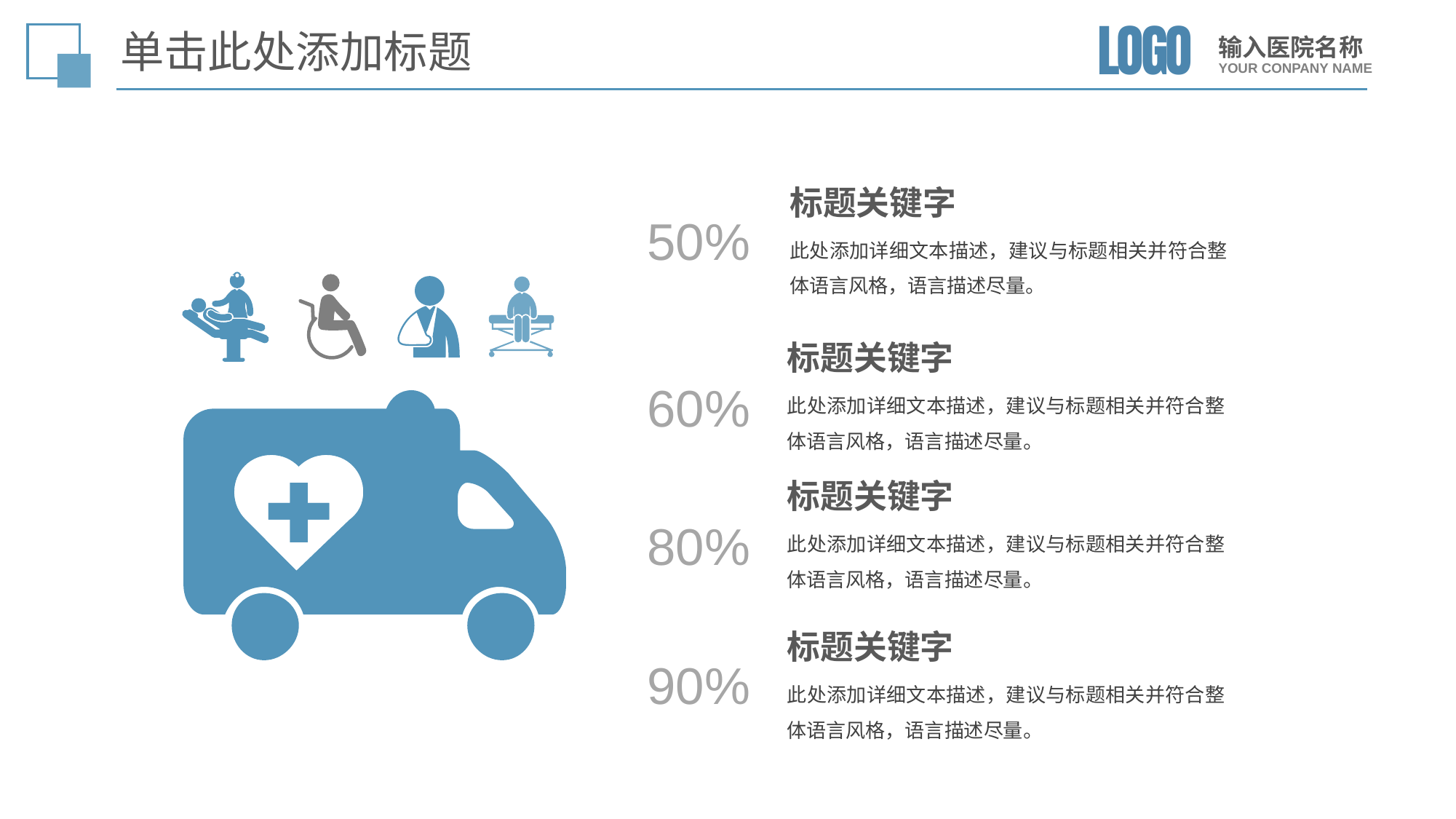

LOGO
输入医院名称
YOUR CONPANY NAME

单击此处添加标题
标题关键字
50%
此处添加详细文本描述，建议与标题相关并符合整体语言风格，语言描述尽量。

标题关键字
60%
此处添加详细文本描述，建议与标题相关并符合整体语言风格，语言描述尽量。

标题关键字
80%
此处添加详细文本描述，建议与标题相关并符合整体语言风格，语言描述尽量。
标题关键字
90%
此处添加详细文本描述，建议与标题相关并符合整体语言风格，语言描述尽量。